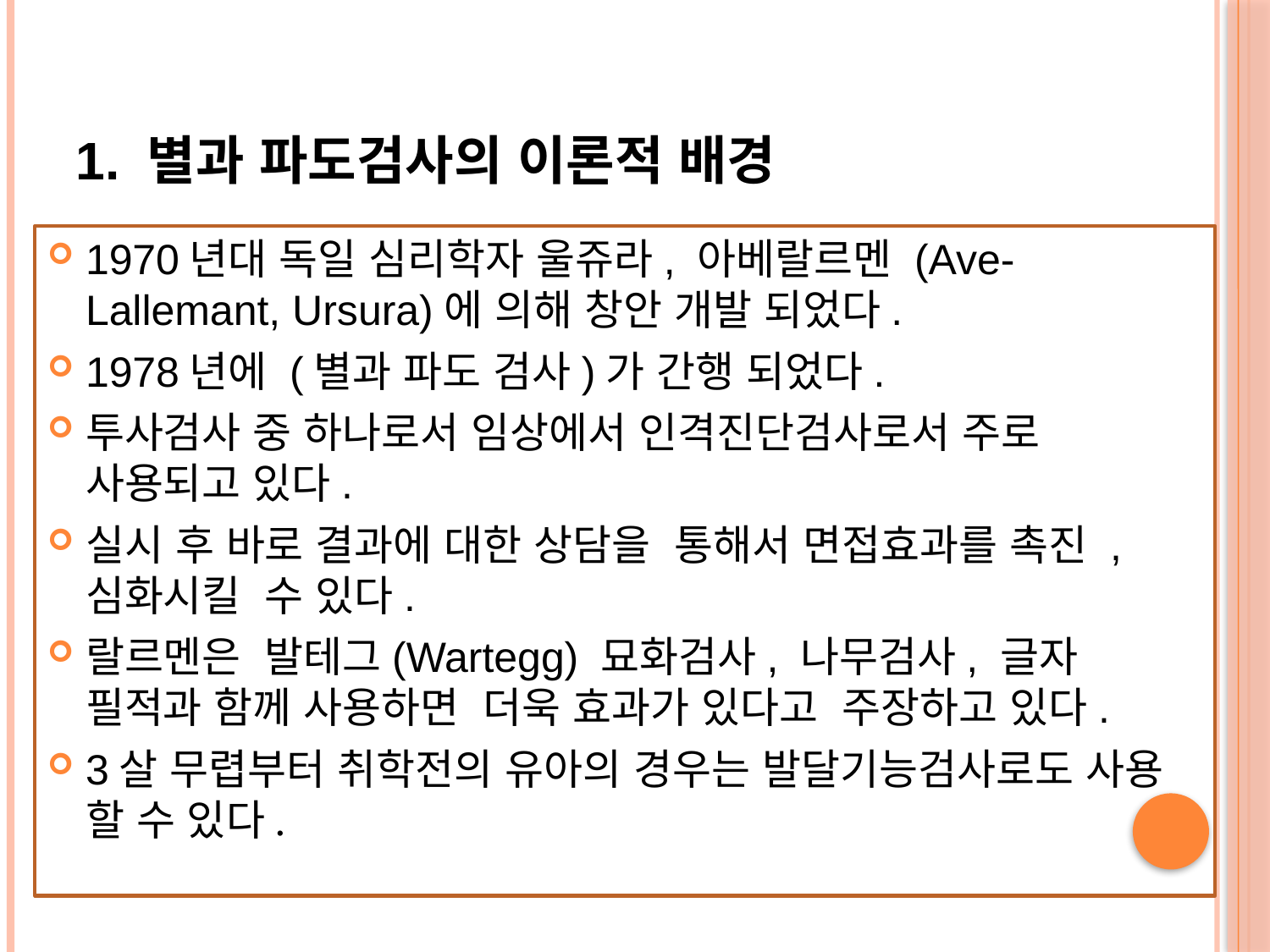

# 1. 별과 파도검사의 이론적 배경

1970년대 독일 심리학자 울쥬라, 아베랄르멘 (Ave-Lallemant, Ursura)에 의해 창안 개발 되었다.
1978년에 (별과 파도 검사)가 간행 되었다.
투사검사 중 하나로서 임상에서 인격진단검사로서 주로 사용되고 있다.
실시 후 바로 결과에 대한 상담을  통해서 면접효과를 촉진 , 심화시킬  수 있다.
랄르멘은  발테그(Wartegg) 묘화검사, 나무검사, 글자  필적과 함께 사용하면  더욱 효과가 있다고  주장하고 있다.
3살 무렵부터 취학전의 유아의 경우는 발달기능검사로도 사용 할 수 있다.